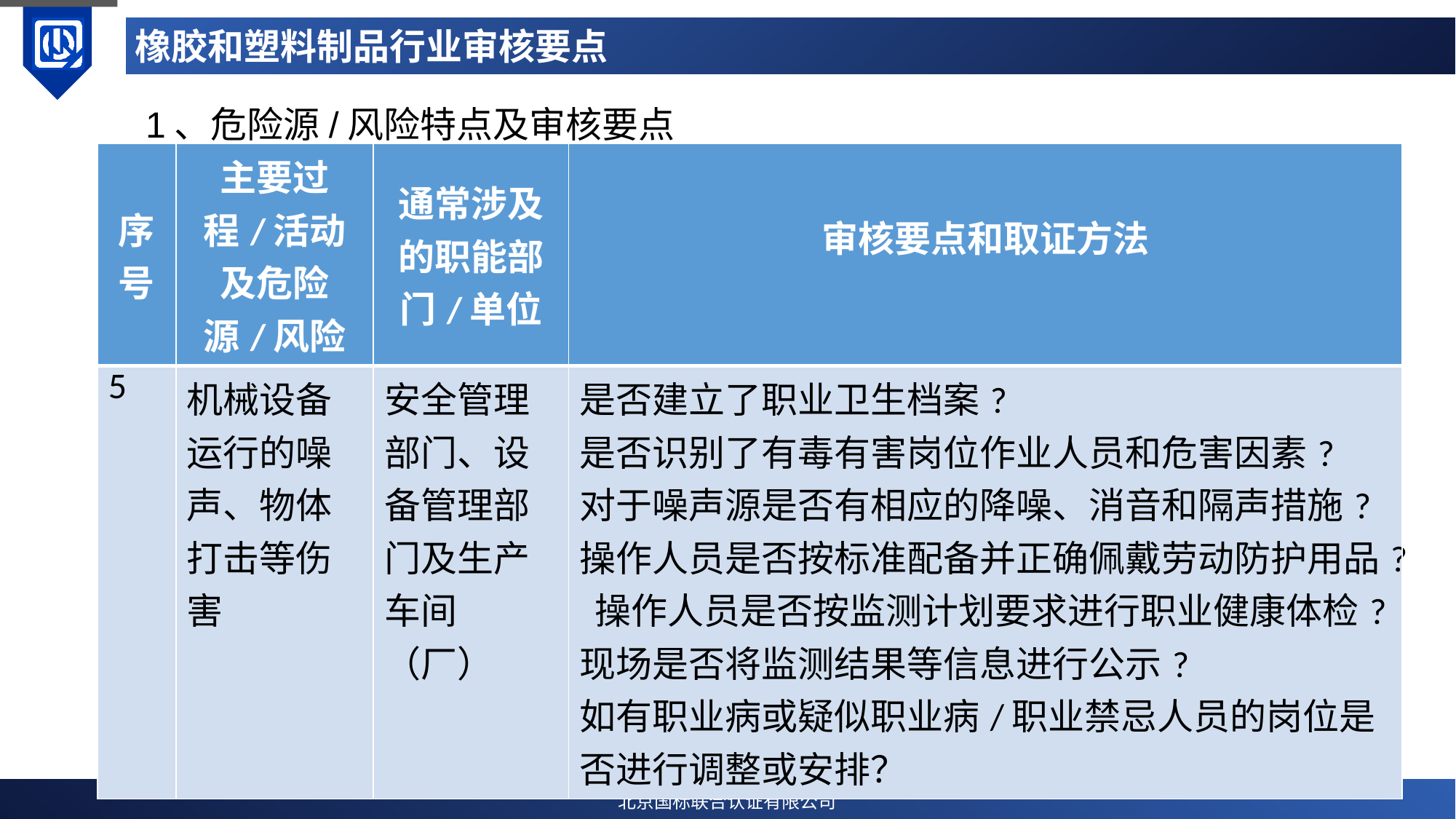

# 橡胶和塑料制品行业审核要点
1、危险源/风险特点及审核要点

| 序号 | 主要过程/活动及危险源/风险 | 通常涉及的职能部门/单位 | 审核要点和取证方法 |
| --- | --- | --- | --- |
| 5 | 机械设备运行的噪声、物体打击等伤害 | 安全管理部门、设备管理部门及生产车间（厂） | 是否建立了职业卫生档案? 是否识别了有毒有害岗位作业人员和危害因素? 对于噪声源是否有相应的降噪、消音和隔声措施? 操作人员是否按标准配备并正确佩戴劳动防护用品? 操作人员是否按监测计划要求进行职业健康体检? 现场是否将监测结果等信息进行公示? 如有职业病或疑似职业病/职业禁忌人员的岗位是否进行调整或安排？ |